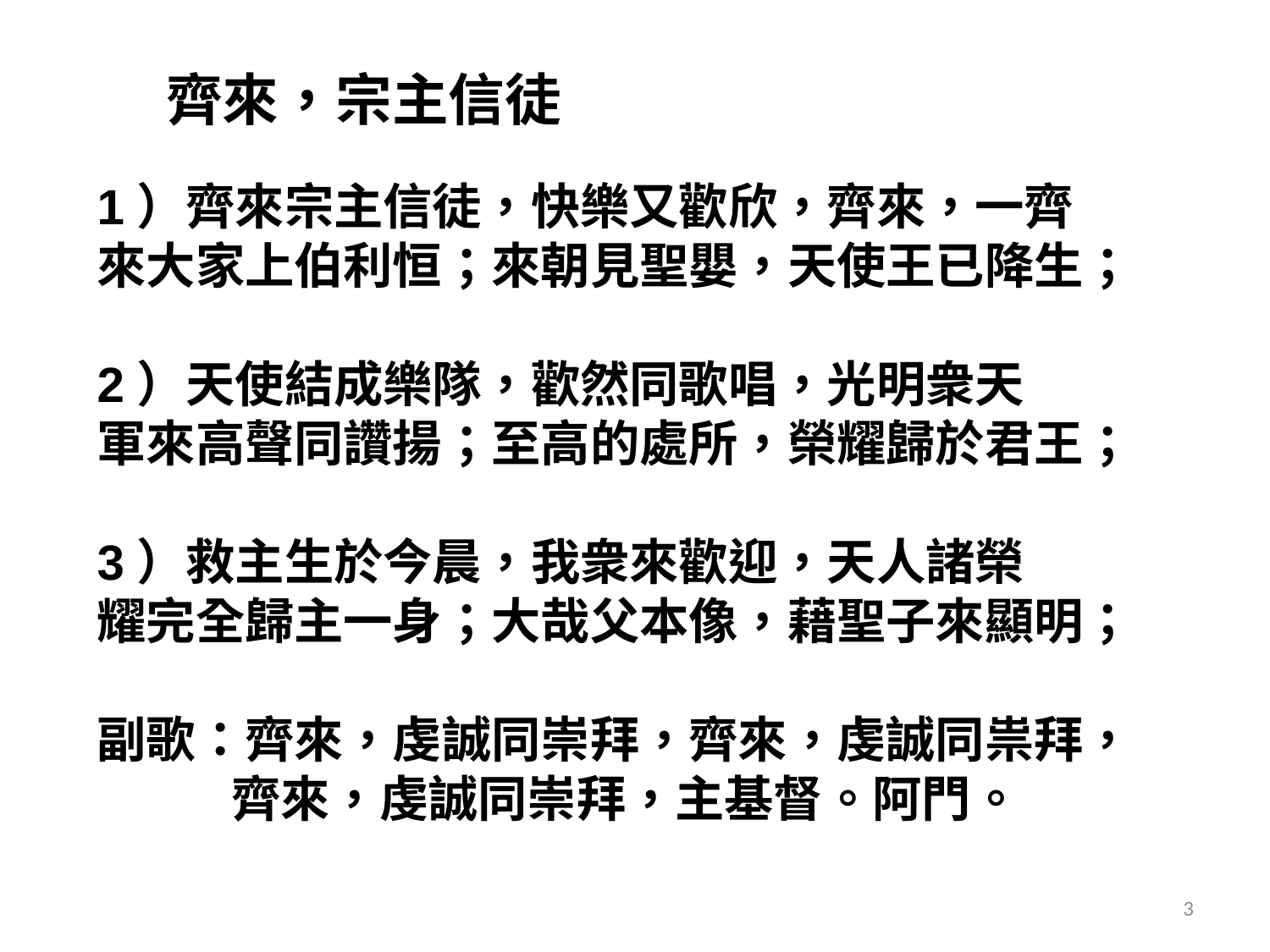

# 齊來，宗主信徒

1）齊來宗主信徒，快樂又歡欣，齊來，一齊
來大家上伯利恒；來朝見聖嬰，天使王已降生；
2）天使結成樂隊，歡然同歌唱，光明衆天
軍來高聲同讚揚；至高的處所，榮耀歸於君王；
3）救主生於今晨，我衆來歡迎，天人諸榮
耀完全歸主一身；大哉父本像，藉聖子來顯明；
副歌：齊來，虔誠同崇拜，齊來，虔誠同祟拜，
            齊來，虔誠同崇拜，主基督。阿門。
3